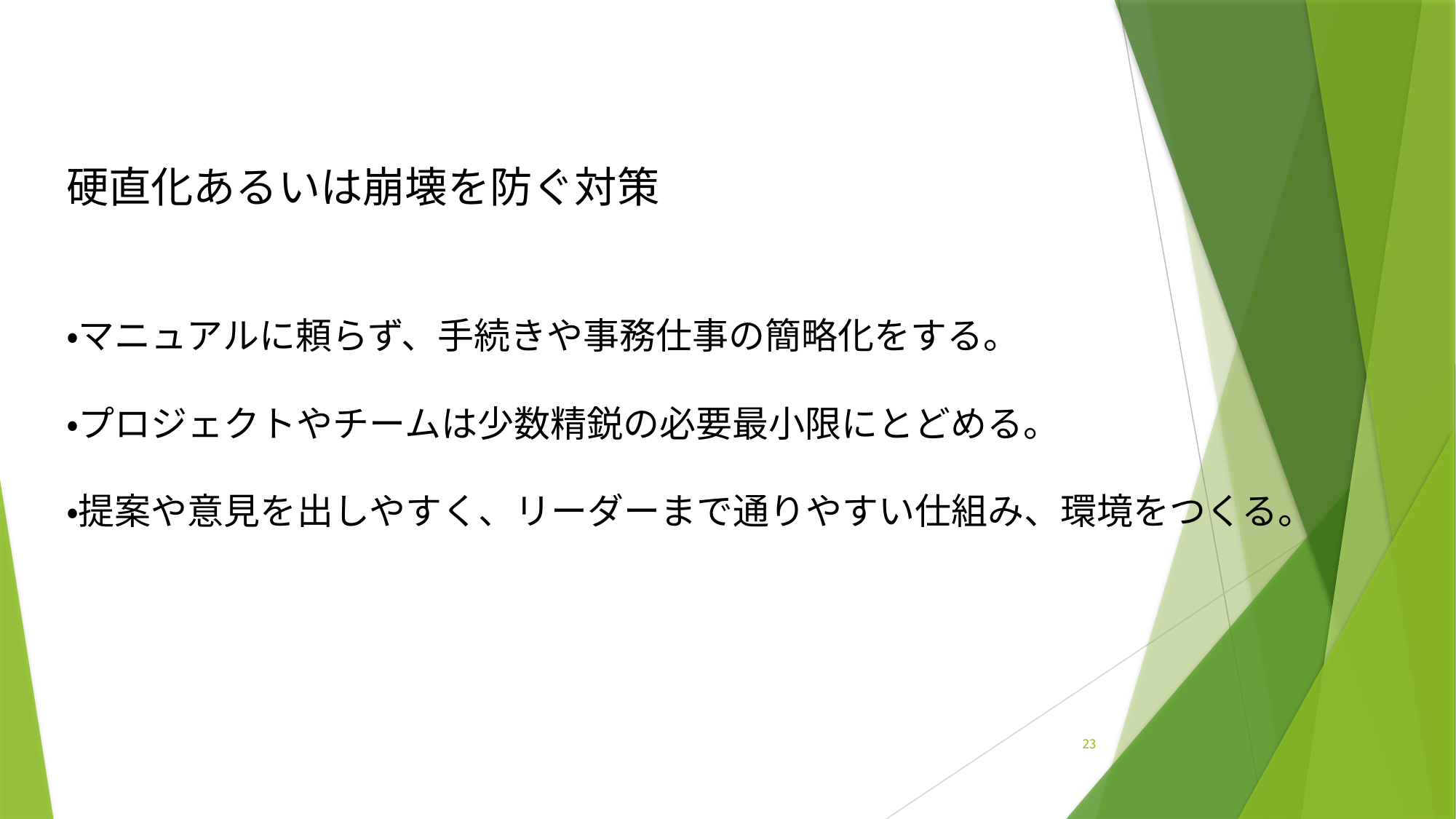

硬直化あるいは崩壊を防ぐ対策

・マニュアルに頼らず、手続きや事務仕事の簡略化をする。

・プロジェクトやチームは少数精鋭の必要最小限にとどめる。

・提案や意見を出しやすく、リーダーまで通りやすい仕組み、環境をつくる。

23